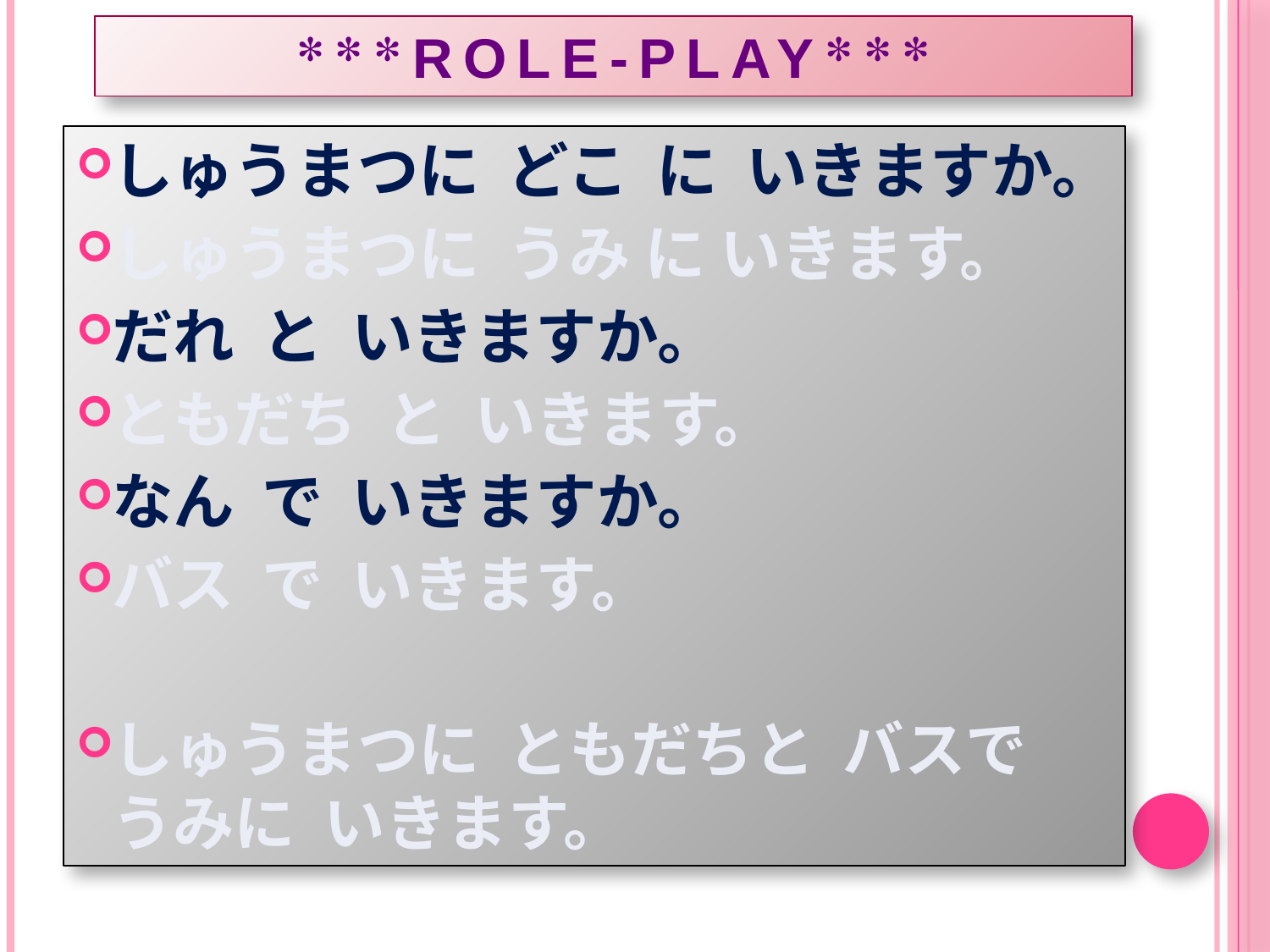

# ***ROLE-play***
しゅうまつに  どこ  に  いきますか。
しゅうまつに  うみ に いきます。
だれ  と  いきますか。
ともだち  と  いきます。
なん  で  いきますか。
バス  で  いきます。

しゅうまつに  ともだちと  バスで  うみに  いきます。